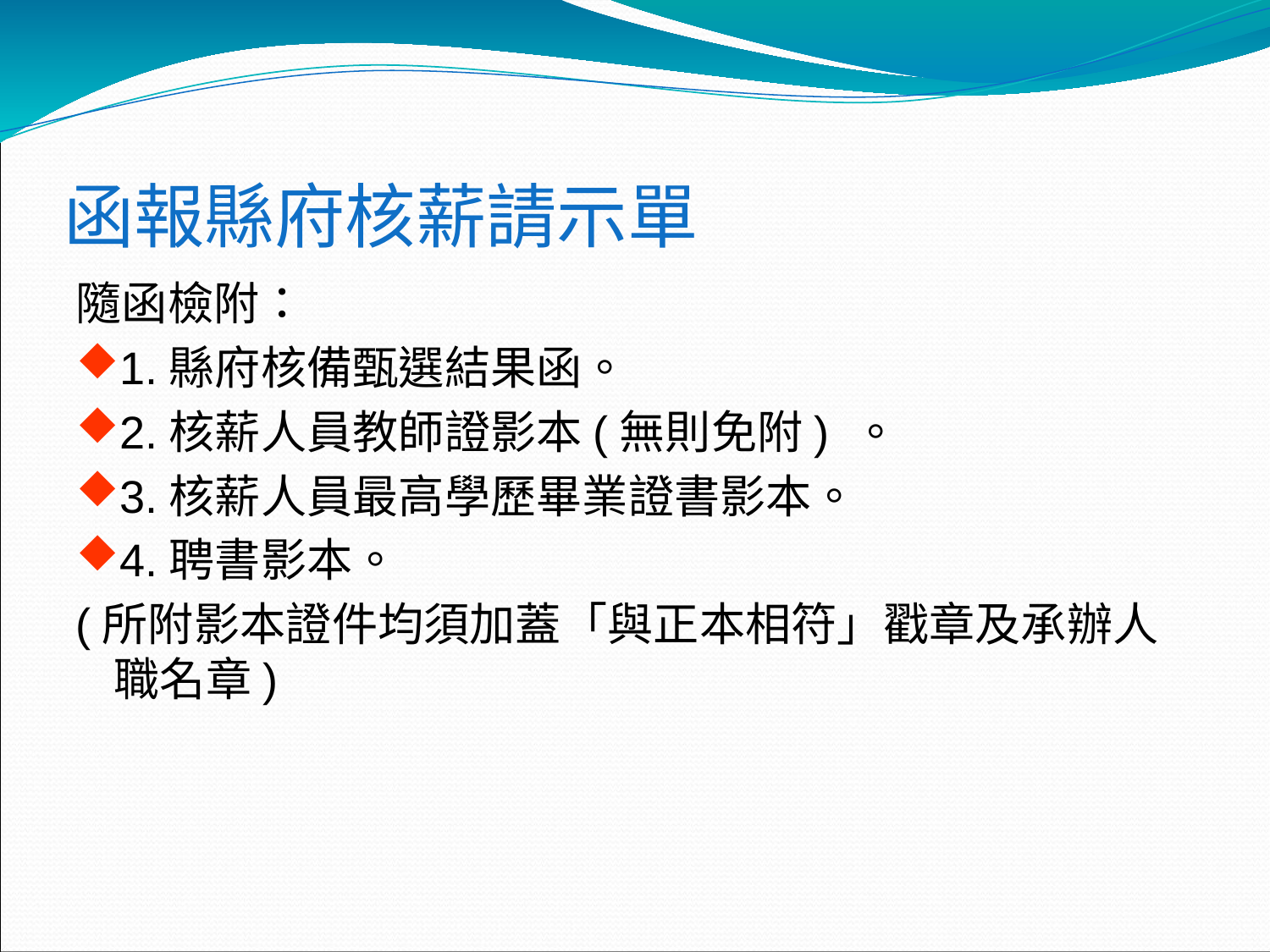

函報縣府核薪請示單
隨函檢附：
1.縣府核備甄選結果函。
2.核薪人員教師證影本(無則免附) 。
3.核薪人員最高學歷畢業證書影本。
4.聘書影本。
(所附影本證件均須加蓋「與正本相符」戳章及承辦人職名章)